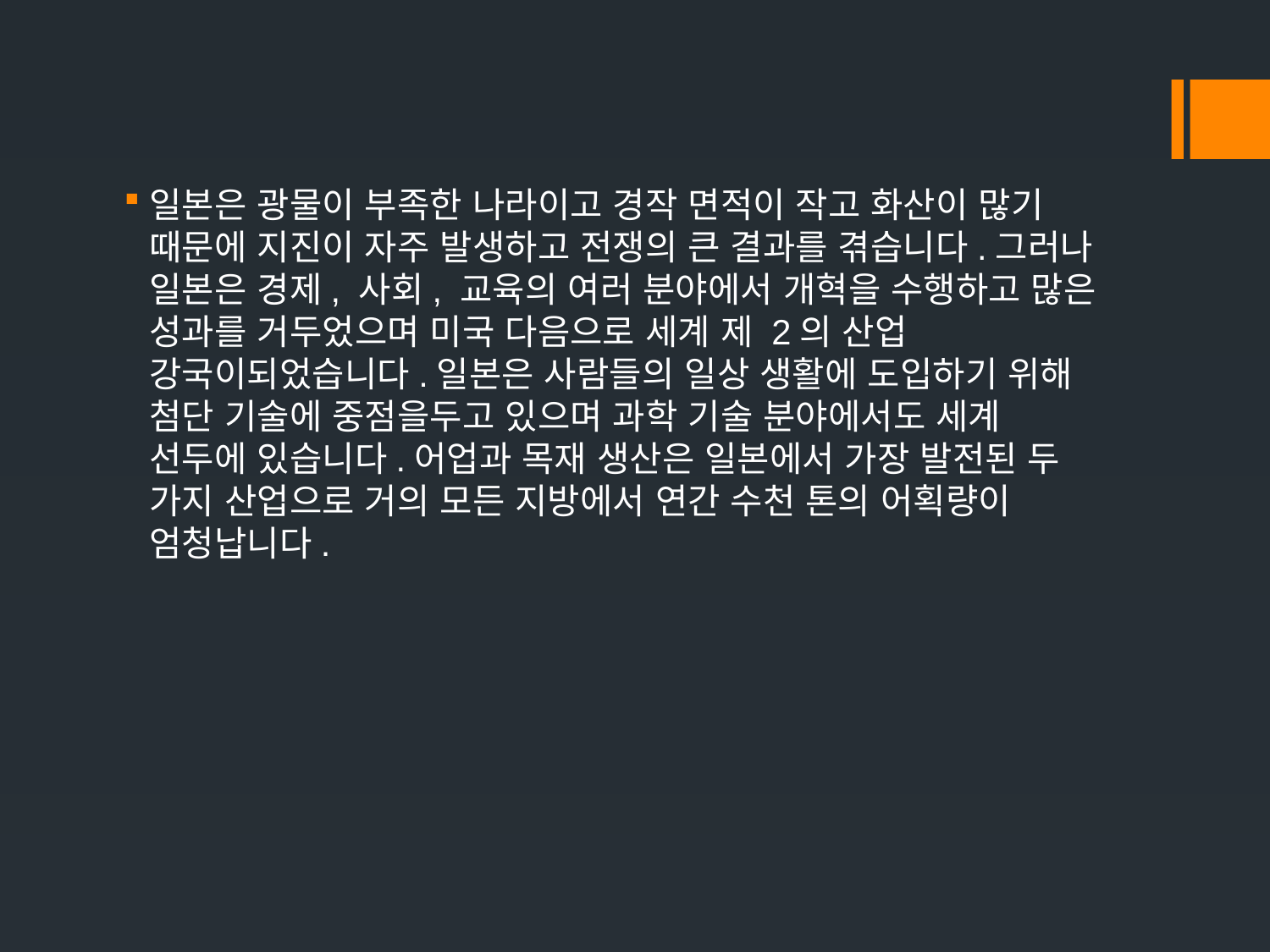

일본은 광물이 부족한 나라이고 경작 면적이 작고 화산이 많기 때문에 지진이 자주 발생하고 전쟁의 큰 결과를 겪습니다.그러나 일본은 경제, 사회, 교육의 여러 분야에서 개혁을 수행하고 많은 성과를 거두었으며 미국 다음으로 세계 제 2의 산업 강국이되었습니다.일본은 사람들의 일상 생활에 도입하기 위해 첨단 기술에 중점을두고 있으며 과학 기술 분야에서도 세계 선두에 있습니다.어업과 목재 생산은 일본에서 가장 발전된 두 가지 산업으로 거의 모든 지방에서 연간 수천 톤의 어획량이 엄청납니다.